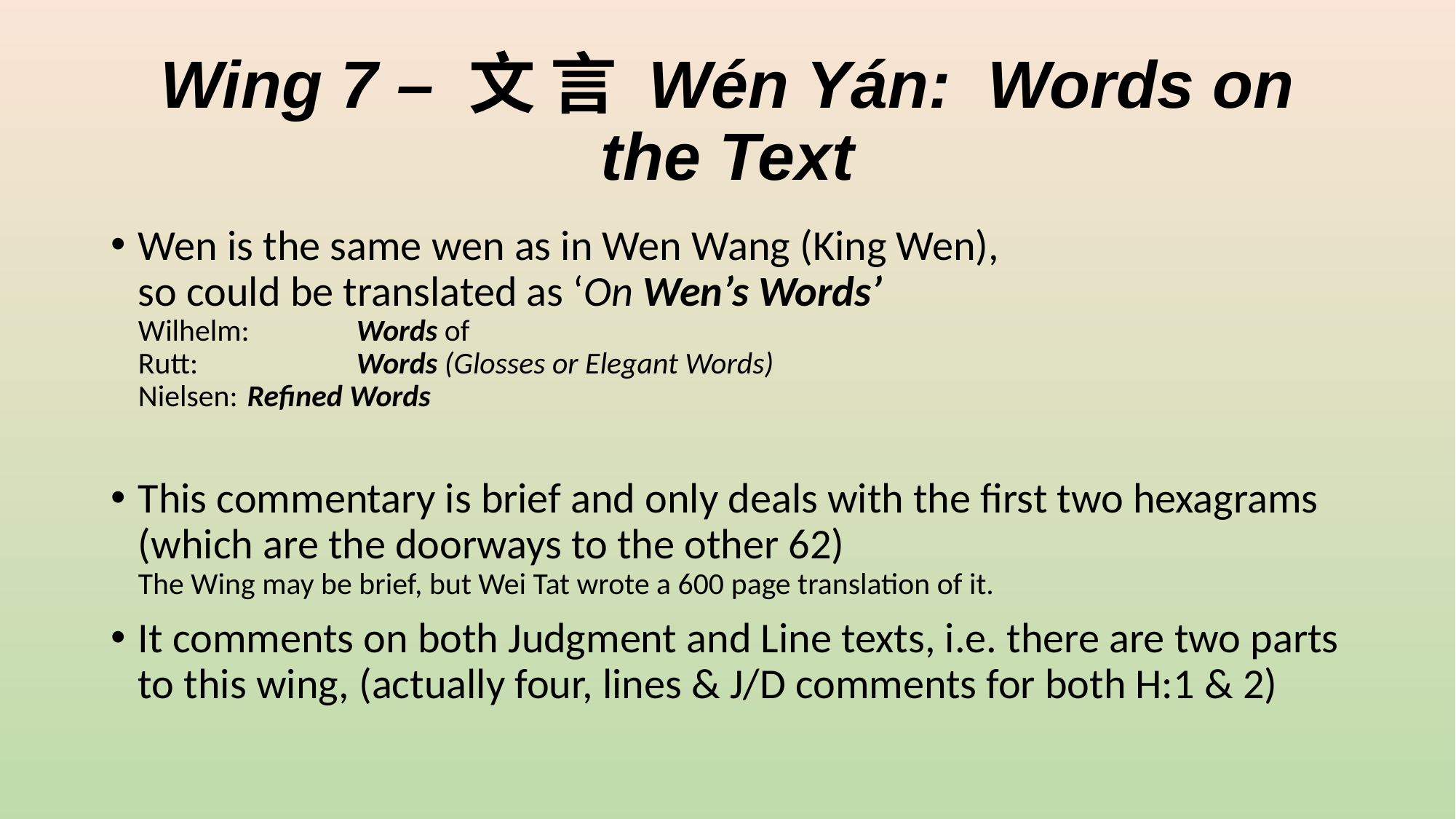

# Wing 7 – 文 言 Wén Yán:  Words on the Text
Wen is the same wen as in Wen Wang (King Wen),
so could be translated as ‘On Wen’s Words’
Wilhelm:	Words of
Rutt:		Words (Glosses or Elegant Words)
Nielsen:	Refined Words

This commentary is brief and only deals with the first two hexagrams (which are the doorways to the other 62)
The Wing may be brief, but Wei Tat wrote a 600 page translation of it.
It comments on both Judgment and Line texts, i.e. there are two parts to this wing, (actually four, lines & J/D comments for both H:1 & 2)